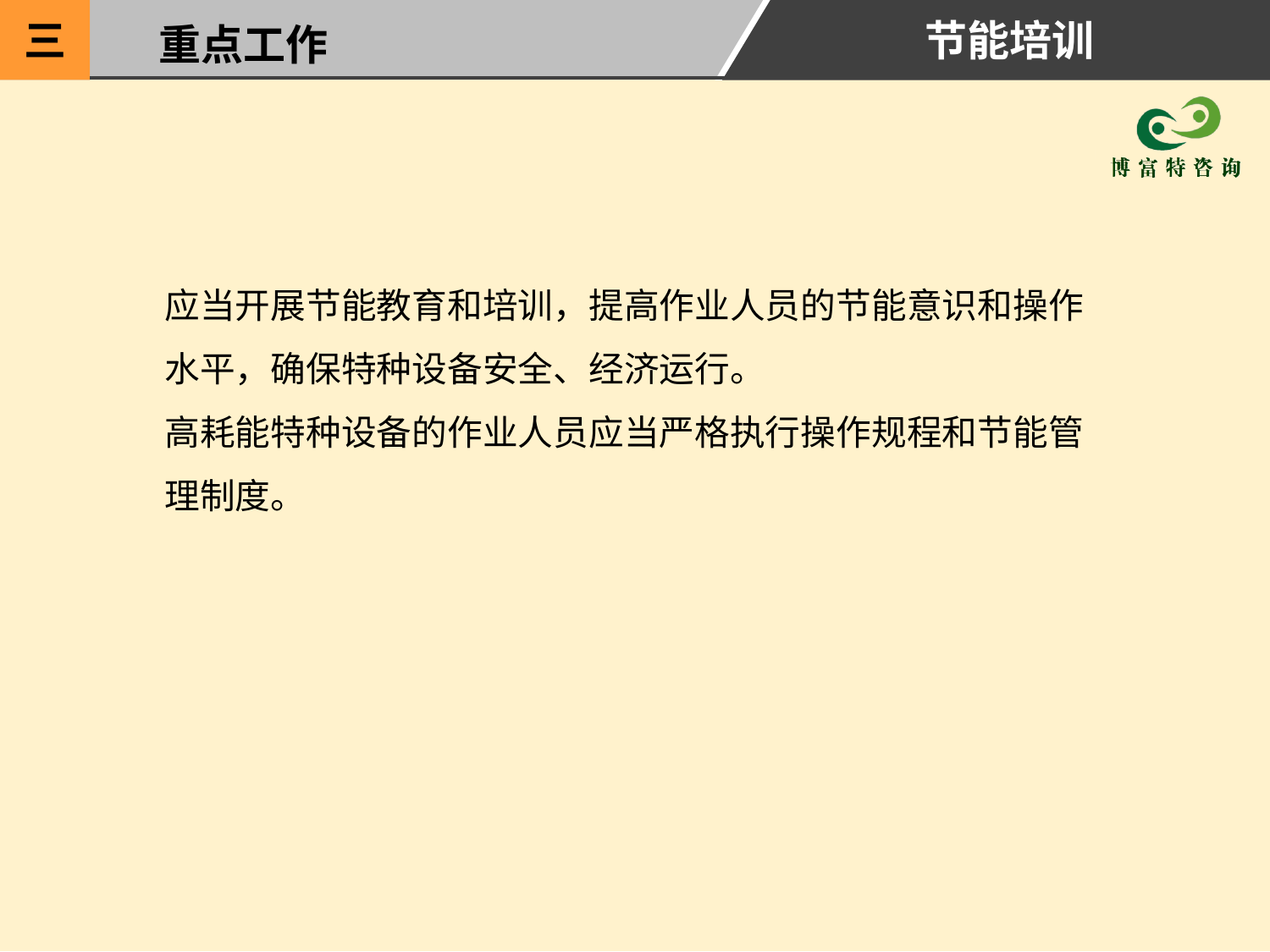

三
节能培训
重点工作
应当开展节能教育和培训，提高作业人员的节能意识和操作水平，确保特种设备安全、经济运行。
高耗能特种设备的作业人员应当严格执行操作规程和节能管理制度。